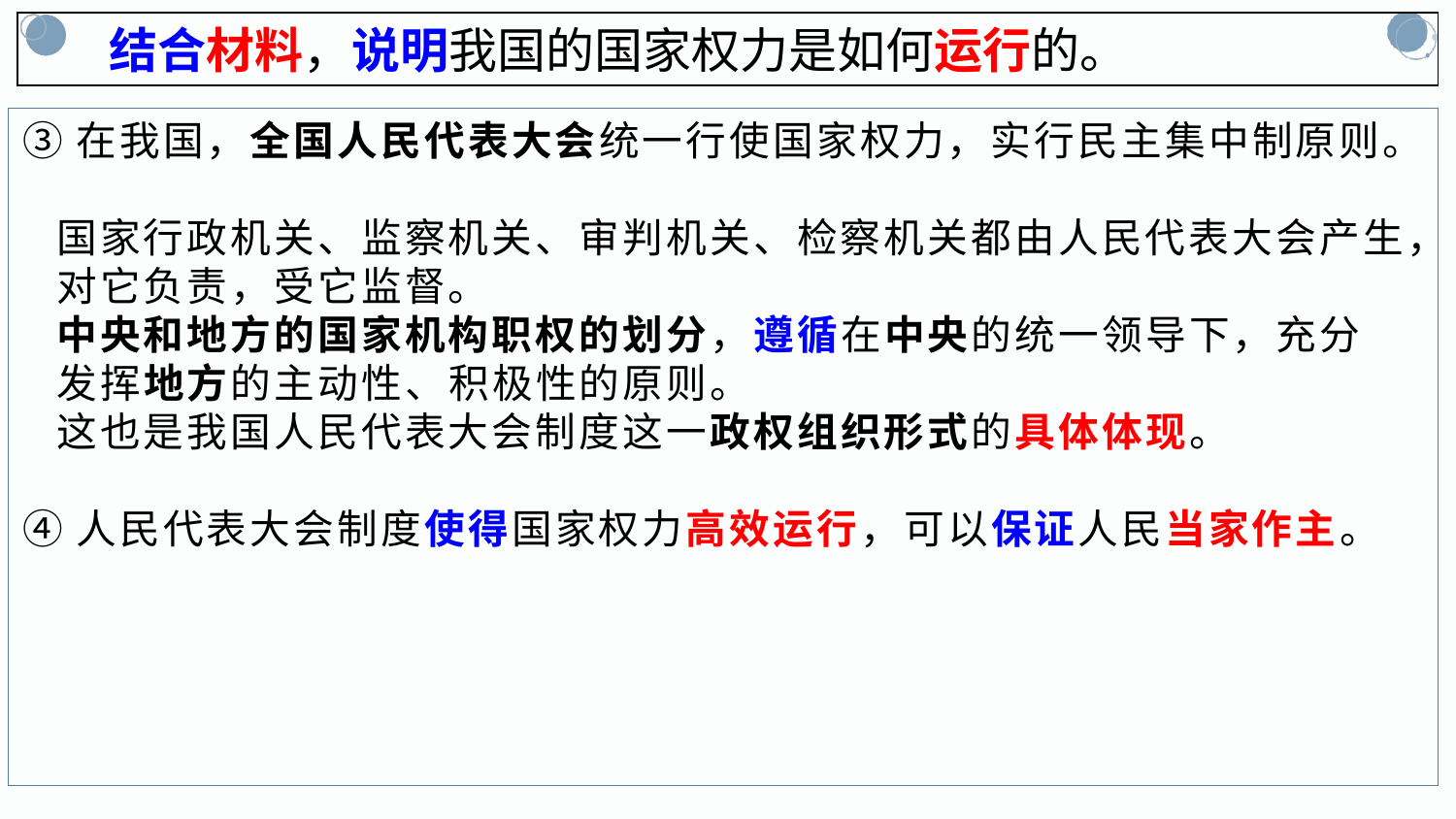

结合材料，说明我国的国家权力是如何运行的。
③在我国，全国人民代表大会统一行使国家权力，实行民主集中制原则。
  国家行政机关、监察机关、审判机关、检察机关都由人民代表大会产生，
  对它负责，受它监督。
  中央和地方的国家机构职权的划分，遵循在中央的统一领导下，充分
  发挥地方的主动性、积极性的原则。
  这也是我国人民代表大会制度这一政权组织形式的具体体现。

④人民代表大会制度使得国家权力高效运行，可以保证人民当家作主。